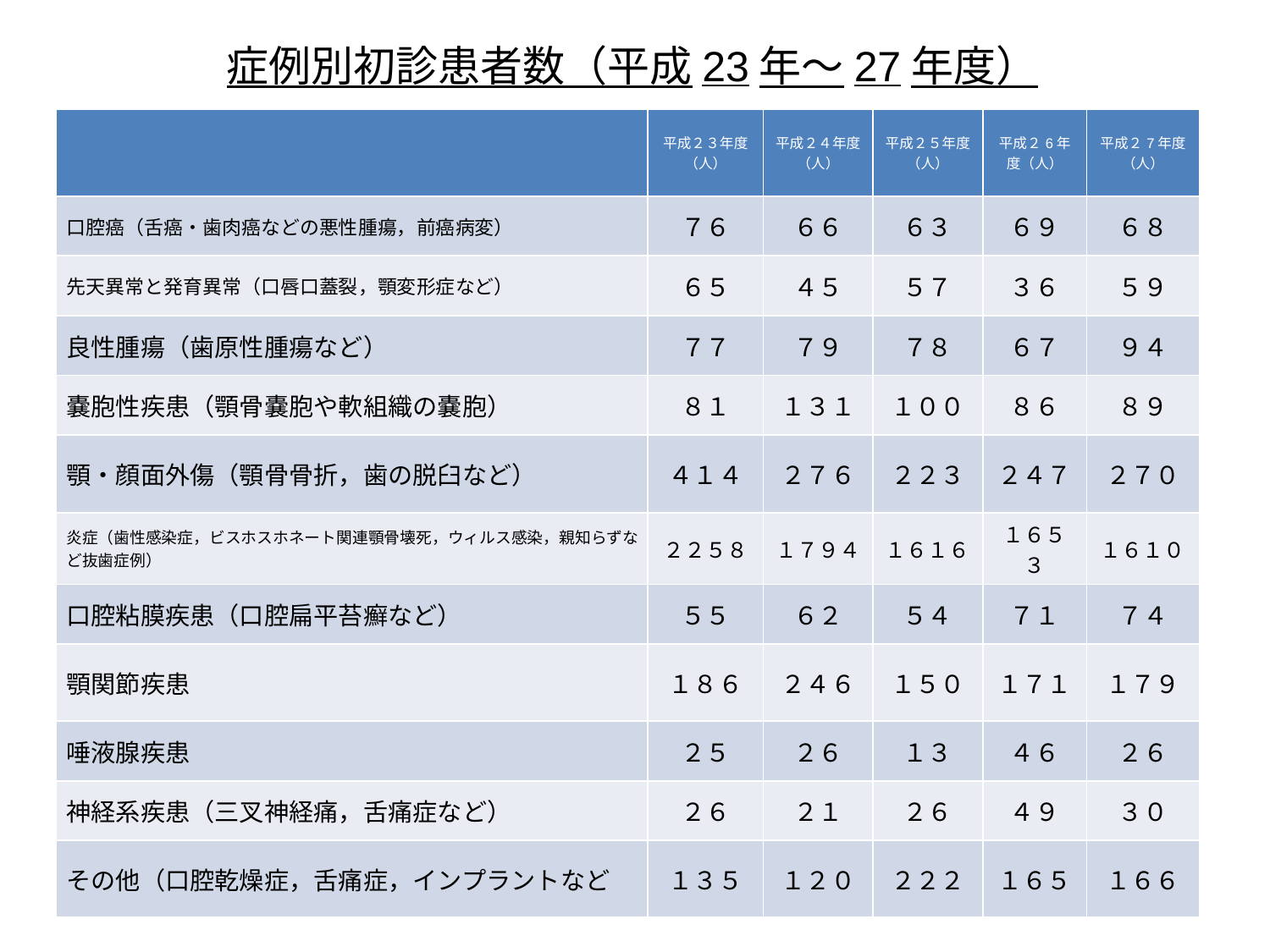

症例別初診患者数（平成23年〜27年度）
|  | 平成２３年度（人） | 平成２４年度（人） | 平成２５年度（人） | 平成２6年度（人） | 平成２7年度（人） |
| --- | --- | --- | --- | --- | --- |
| 口腔癌（舌癌・歯肉癌などの悪性腫瘍，前癌病変） | ７６ | ６６ | ６３ | ６９ | ６８ |
| 先天異常と発育異常（口唇口蓋裂，顎変形症など） | ６５ | ４５ | ５７ | ３６ | ５９ |
| 良性腫瘍（歯原性腫瘍など） | ７７ | ７９ | ７８ | ６７ | ９４ |
| 嚢胞性疾患（顎骨嚢胞や軟組織の嚢胞） | ８１ | １３１ | １００ | ８６ | ８９ |
| 顎・顔面外傷（顎骨骨折，歯の脱臼など） | ４１４ | ２７６ | ２２３ | ２４７ | ２７０ |
| 炎症（歯性感染症，ビスホスホネート関連顎骨壊死，ウィルス感染，親知らずなど抜歯症例） | ２２５８ | １７９４ | １６１６ | １６５３ | １６１０ |
| 口腔粘膜疾患（口腔扁平苔癬など） | ５５ | ６２ | ５４ | ７１ | ７４ |
| 顎関節疾患 | １８６ | ２４６ | １５０ | １７１ | １７９ |
| 唾液腺疾患 | ２５ | ２６ | １３ | ４６ | ２６ |
| 神経系疾患（三叉神経痛，舌痛症など） | ２６ | ２１ | ２６ | ４９ | ３０ |
| その他（口腔乾燥症，舌痛症，インプラントなど | １３５ | １２０ | ２２２ | １６５ | １６６ |